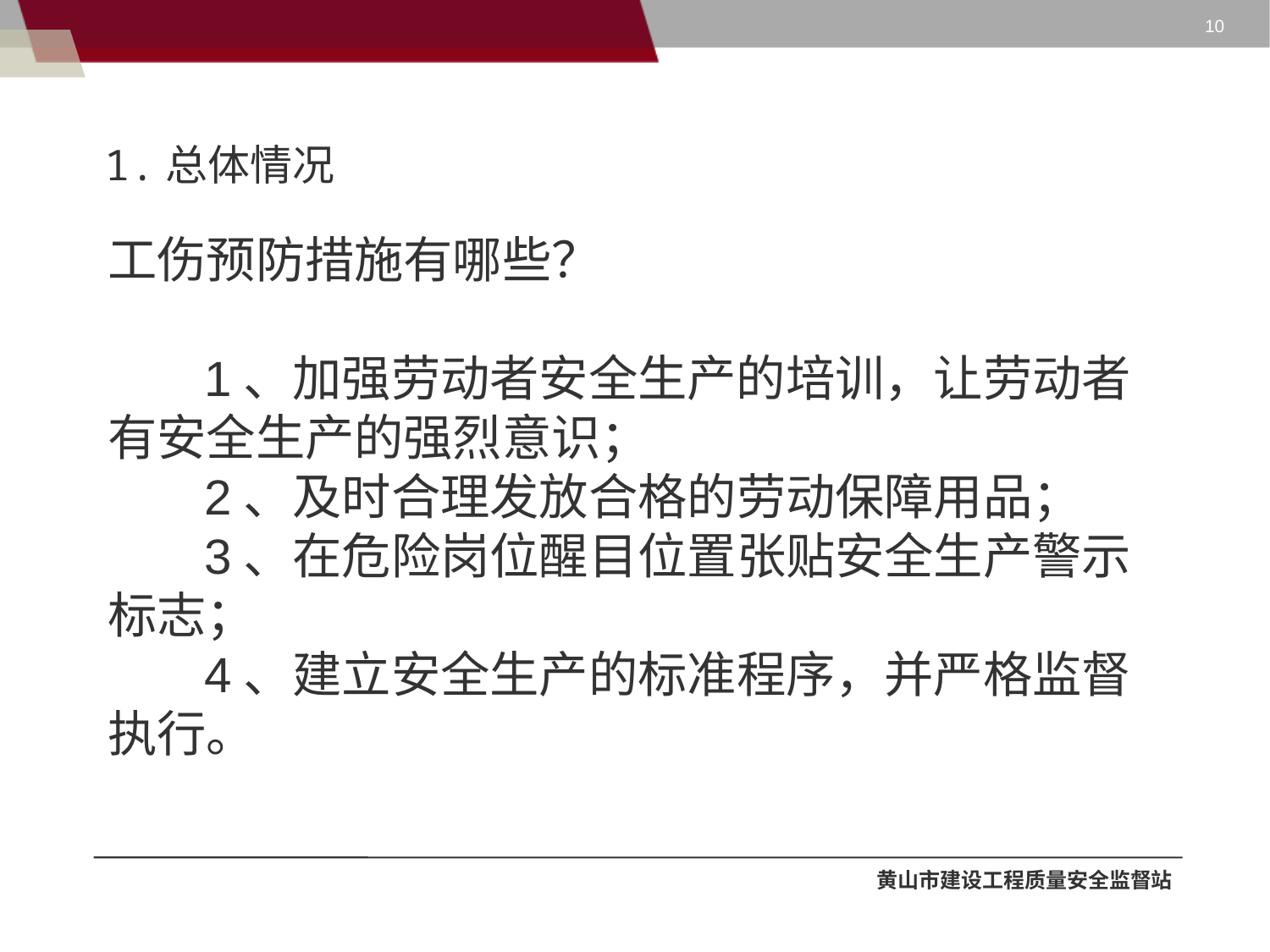

10

1.总体情况
工伤预防措施有哪些？

       1、加强劳动者安全生产的培训，让劳动者有安全生产的强烈意识；
       2、及时合理发放合格的劳动保障用品；
       3、在危险岗位醒目位置张贴安全生产警示标志；
       4、建立安全生产的标准程序，并严格监督执行。